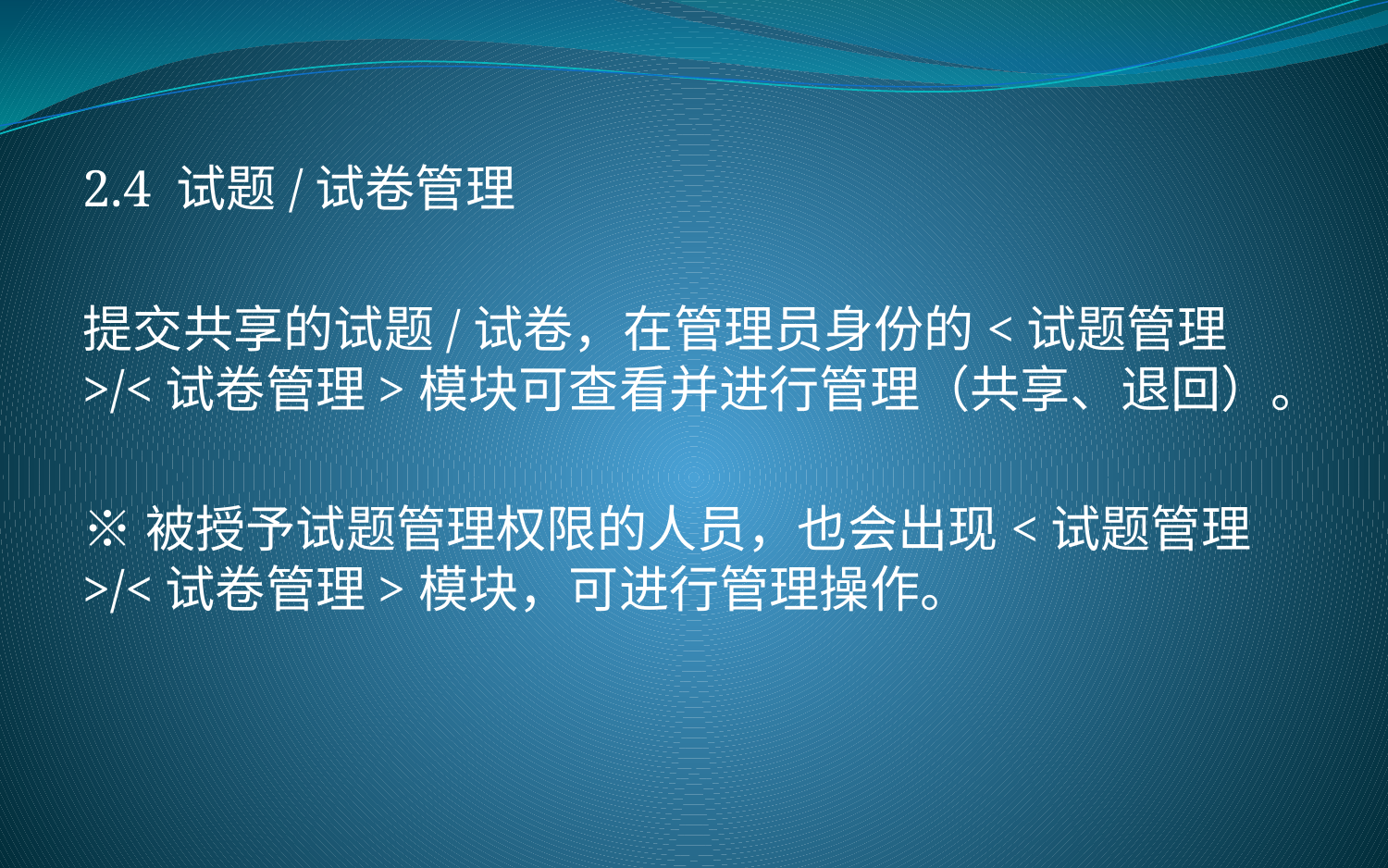

2.4 试题/试卷管理

提交共享的试题/试卷，在管理员身份的<试题管理>/<试卷管理>模块可查看并进行管理（共享、退回）。

※被授予试题管理权限的人员，也会出现<试题管理>/<试卷管理>模块，可进行管理操作。